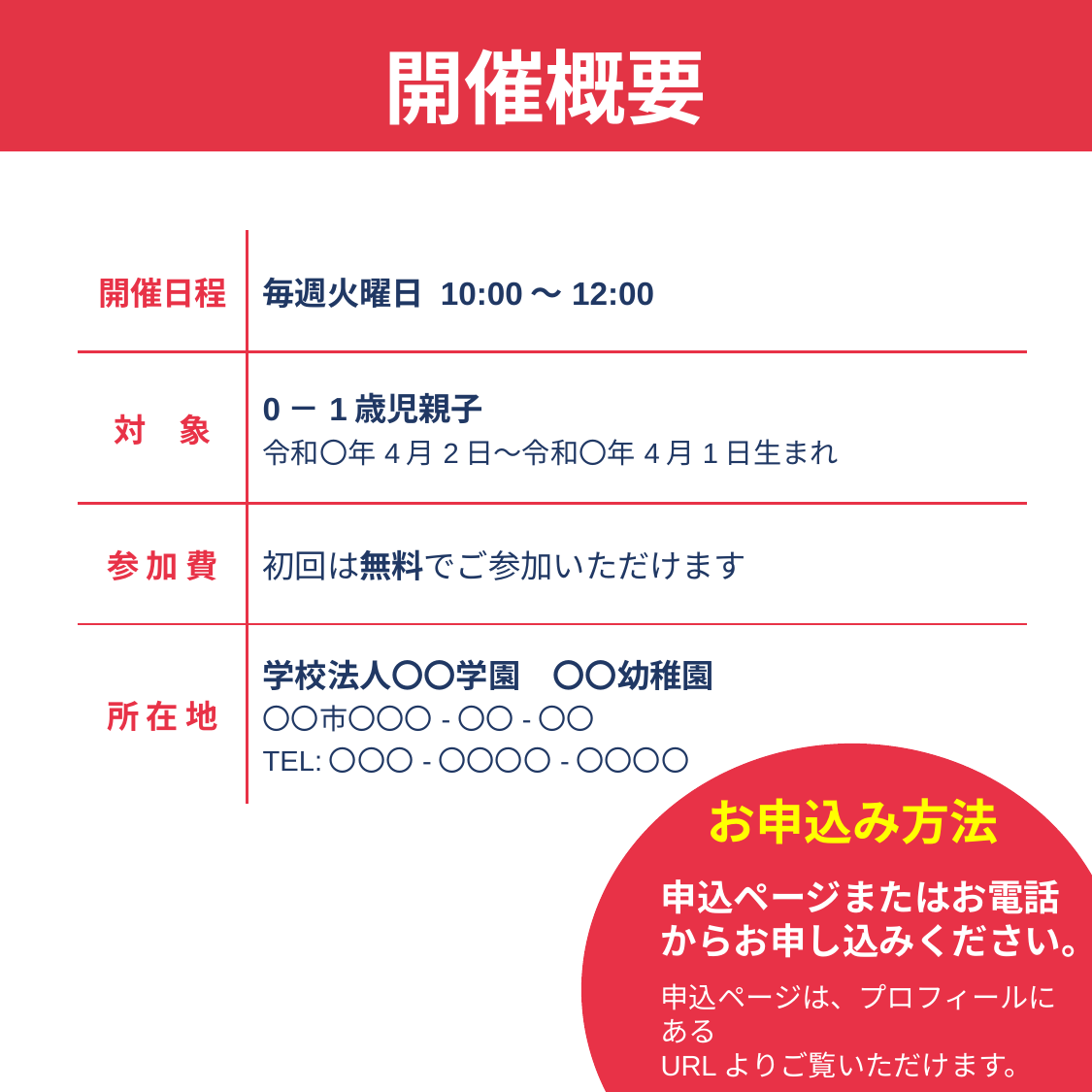

開催概要
| 開催日程 | 毎週火曜日 10:00～12:00 |
| --- | --- |
| 対　象 | 0－1歳児親子 令和〇年4月2日～令和〇年4月1日生まれ |
| 参 加 費 | 初回は無料でご参加いただけます |
| 所 在 地 | 学校法人〇〇学園　〇〇幼稚園 〇〇市〇〇〇-〇〇-〇〇 TEL:〇〇〇-〇〇〇〇-〇〇〇〇 |

お申込み方法
申込ページまたはお電話
からお申し込みください。

申込ページは、プロフィールにある
URLよりご覧いただけます。